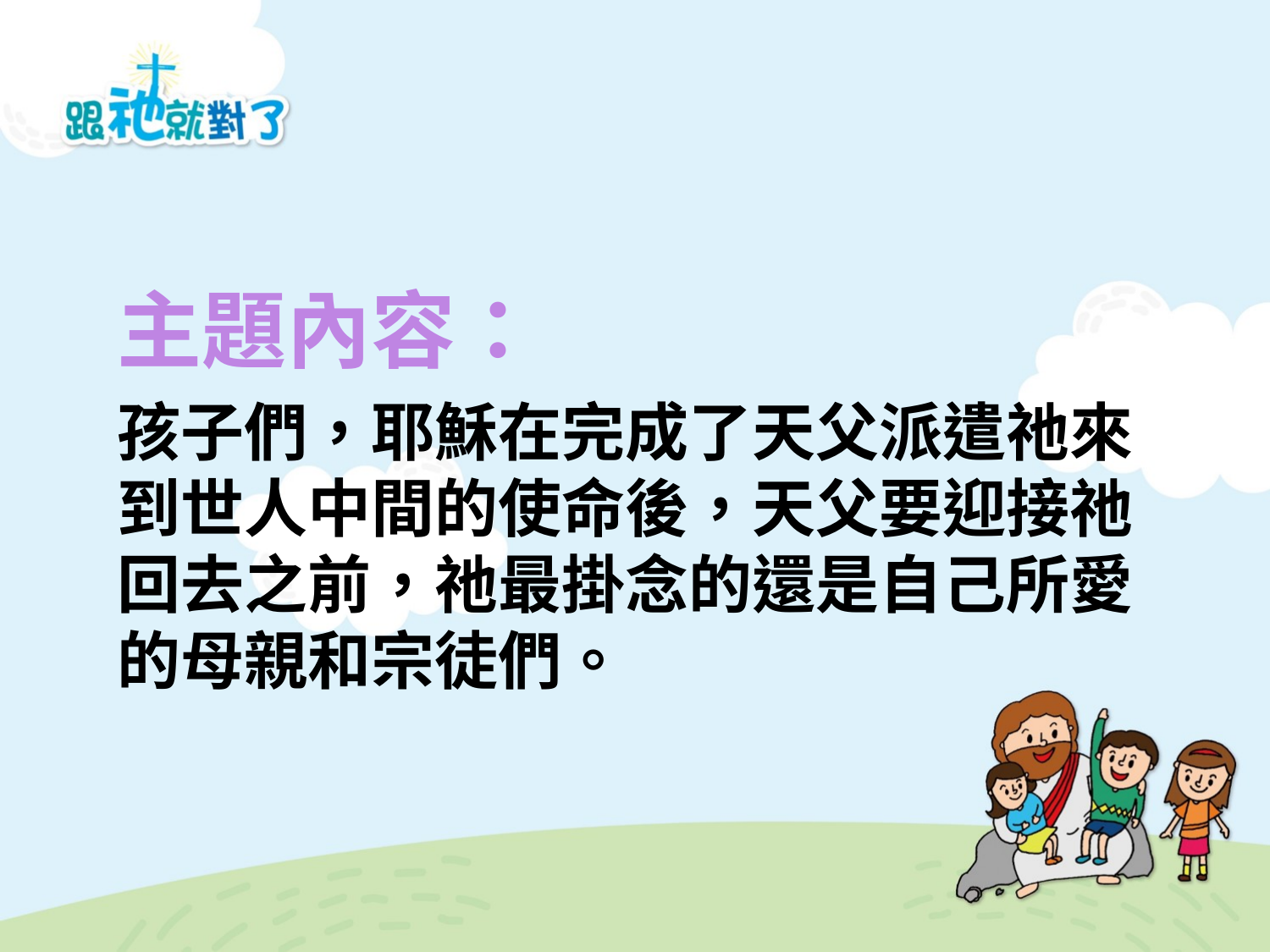

主題內容：
孩子們，耶穌在完成了天父派遣祂來到世人中間的使命後，天父要迎接祂回去之前，祂最掛念的還是自己所愛的母親和宗徒們。